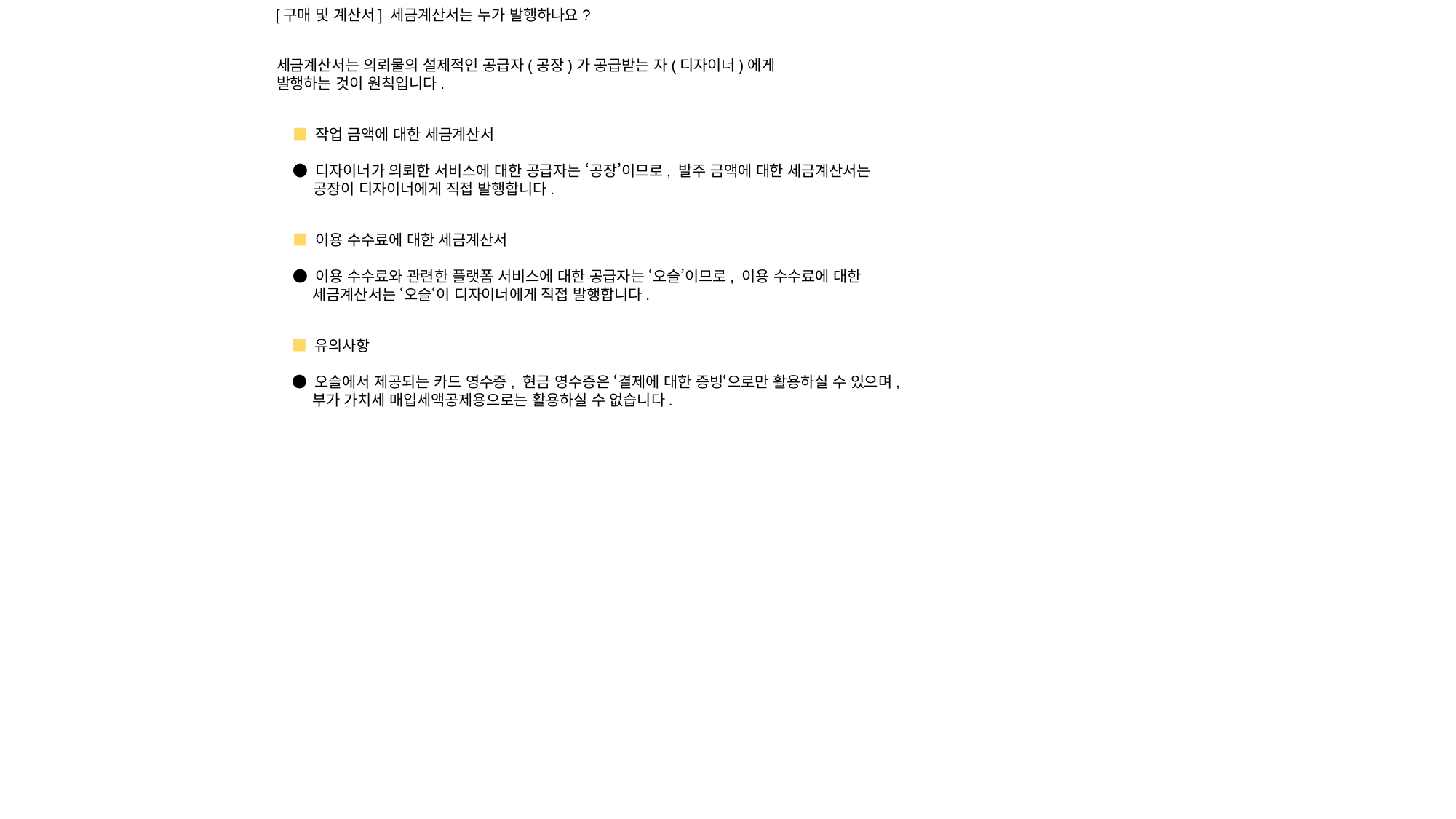

[구매 및 계산서] 세금계산서는 누가 발행하나요?
세금계산서는 의뢰물의 설제적인 공급자(공장)가 공급받는 자(디자이너)에게
발행하는 것이 원칙입니다.
■ 작업 금액에 대한 세금계산서

● 디자이너가 의뢰한 서비스에 대한 공급자는 ‘공장’이므로, 발주 금액에 대한 세금계산서는
    공장이 디자이너에게 직접 발행합니다.
■ 이용 수수료에 대한 세금계산서

● 이용 수수료와 관련한 플랫폼 서비스에 대한 공급자는 ‘오슬’이므로, 이용 수수료에 대한
    세금계산서는 ‘오슬‘이 디자이너에게 직접 발행합니다.
■ 유의사항

● 오슬에서 제공되는 카드 영수증, 현금 영수증은 ‘결제에 대한 증빙‘으로만 활용하실 수 있으며,
    부가 가치세 매입세액공제용으로는 활용하실 수 없습니다.